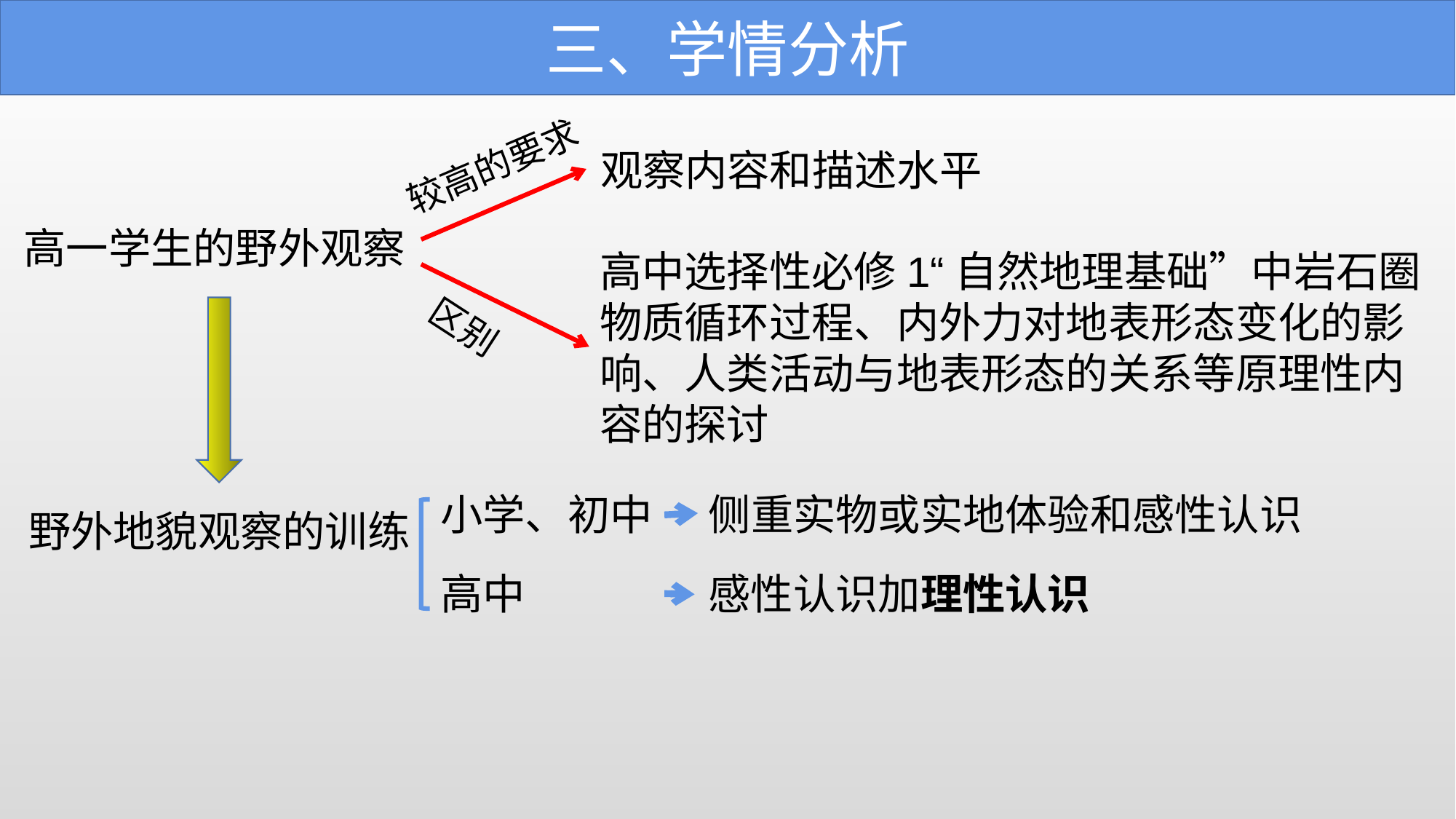

三、学情分析
较高的要求
观察内容和描述水平
高一学生的野外观察
高中选择性必修1“自然地理基础”中岩石圈物质循环过程、内外力对地表形态变化的影响、人类活动与地表形态的关系等原理性内容的探讨

区别
小学、初中
侧重实物或实地体验和感性认识
野外地貌观察的训练

高中
感性认识加理性认识